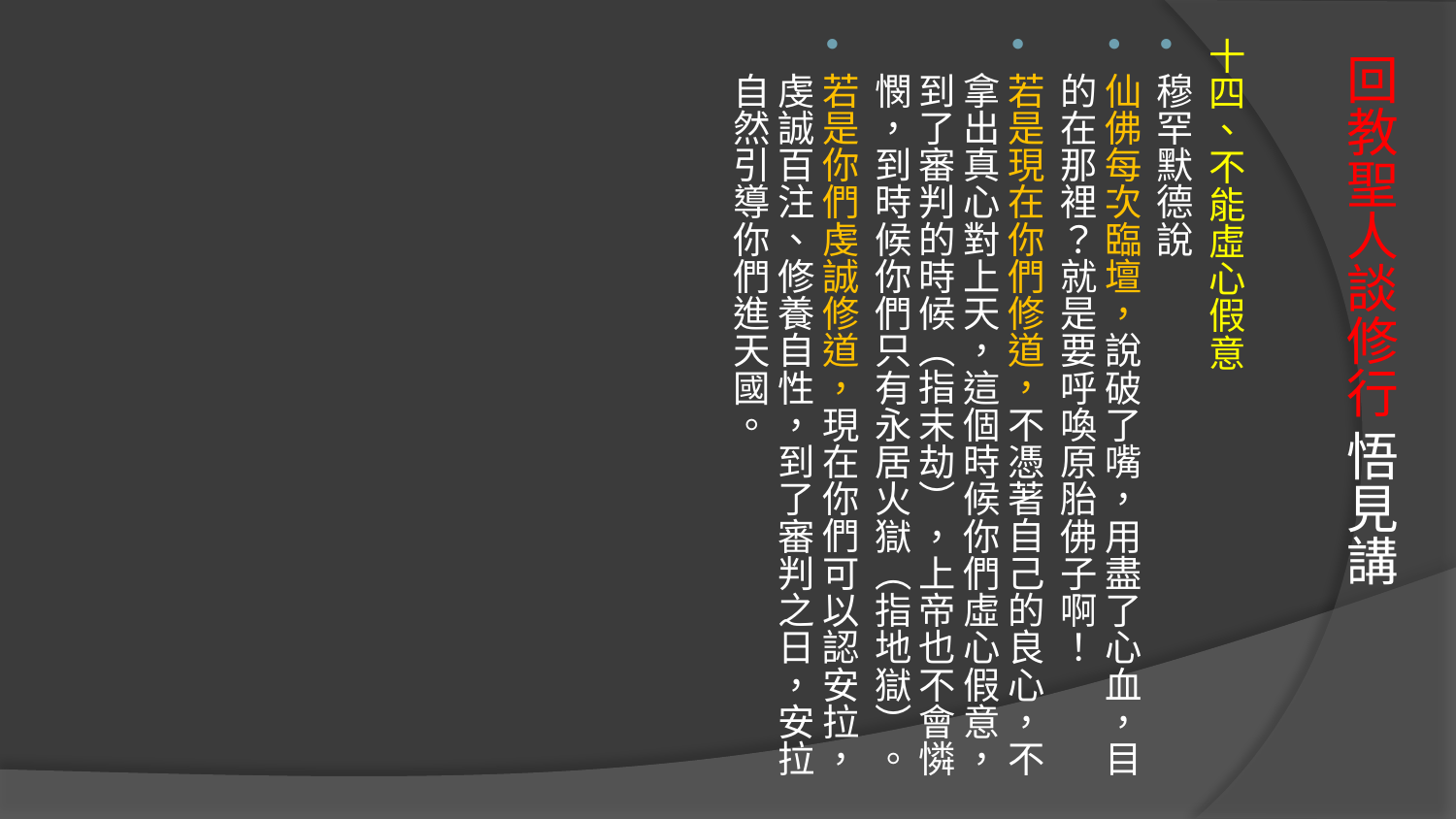

十四、不能虛心假意
穆罕默德說
仙佛每次臨壇，說破了嘴，用盡了心血，目的在那裡？就是要呼喚原胎佛子啊！
若是現在你們修道，不憑著自己的良心，不拿出真心對上天，這個時候你們虛心假意，到了審判的時候（指末劫），上帝也不會憐憫，到時候你們只有永居火獄（指地獄）。
若是你們虔誠修道，現在你們可以認安拉，虔誠百注、修養自性，到了審判之日，安拉自然引導你們進天國。

# 回教聖人談修行 悟見講